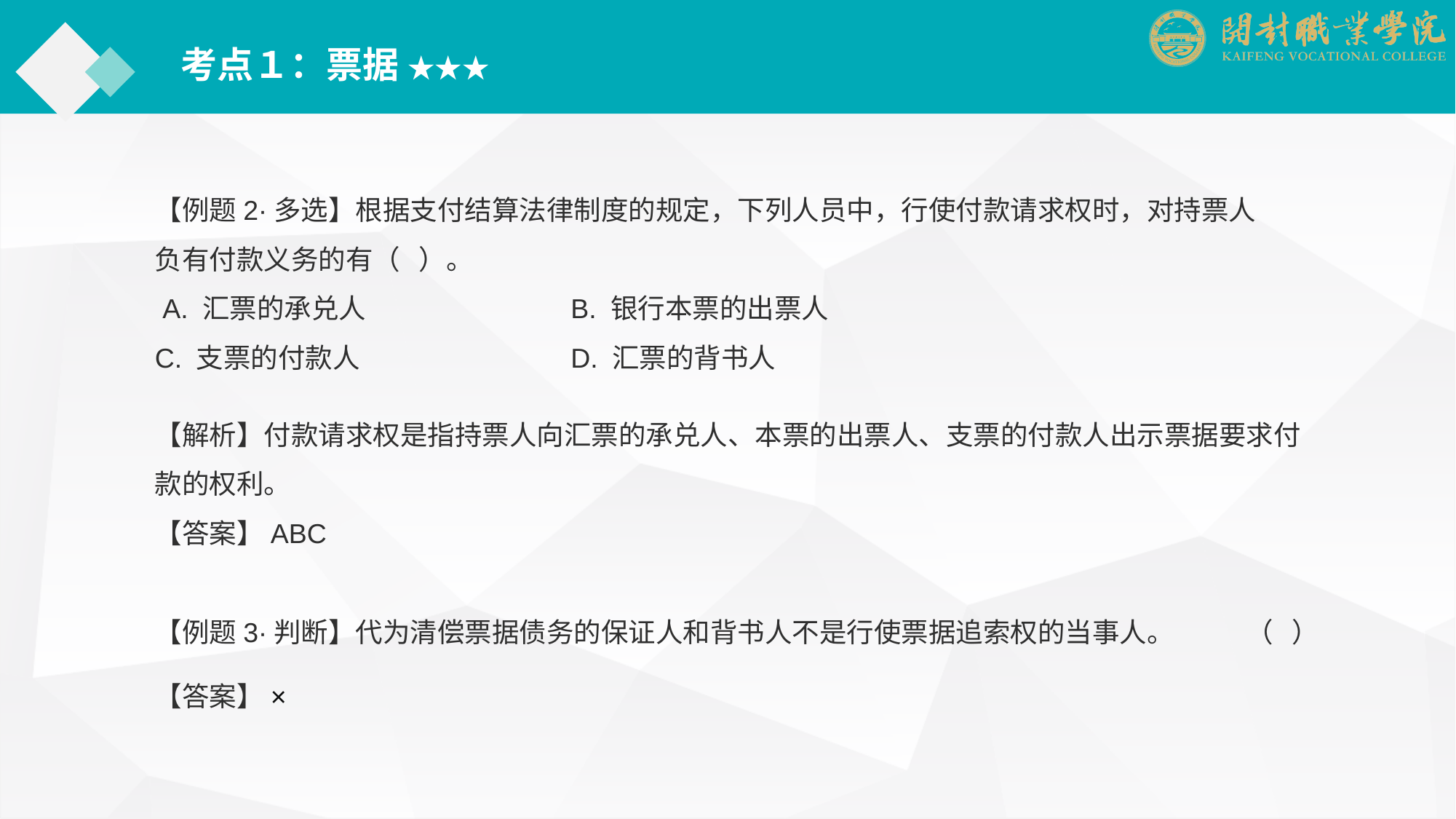

考点１：票据 ★★★
【例题2·多选】根据支付结算法律制度的规定，下列人员中，行使付款请求权时，对持票人负有付款义务的有（   ）。
 A. 汇票的承兑人		　　　B. 银行本票的出票人
C. 支票的付款人		　　　D. 汇票的背书人
【解析】付款请求权是指持票人向汇票的承兑人、本票的出票人、支票的付款人出示票据要求付款的权利。
【答案】ABC
【例题3·判断】代为清偿票据债务的保证人和背书人不是行使票据追索权的当事人。	（   ）
【答案】×